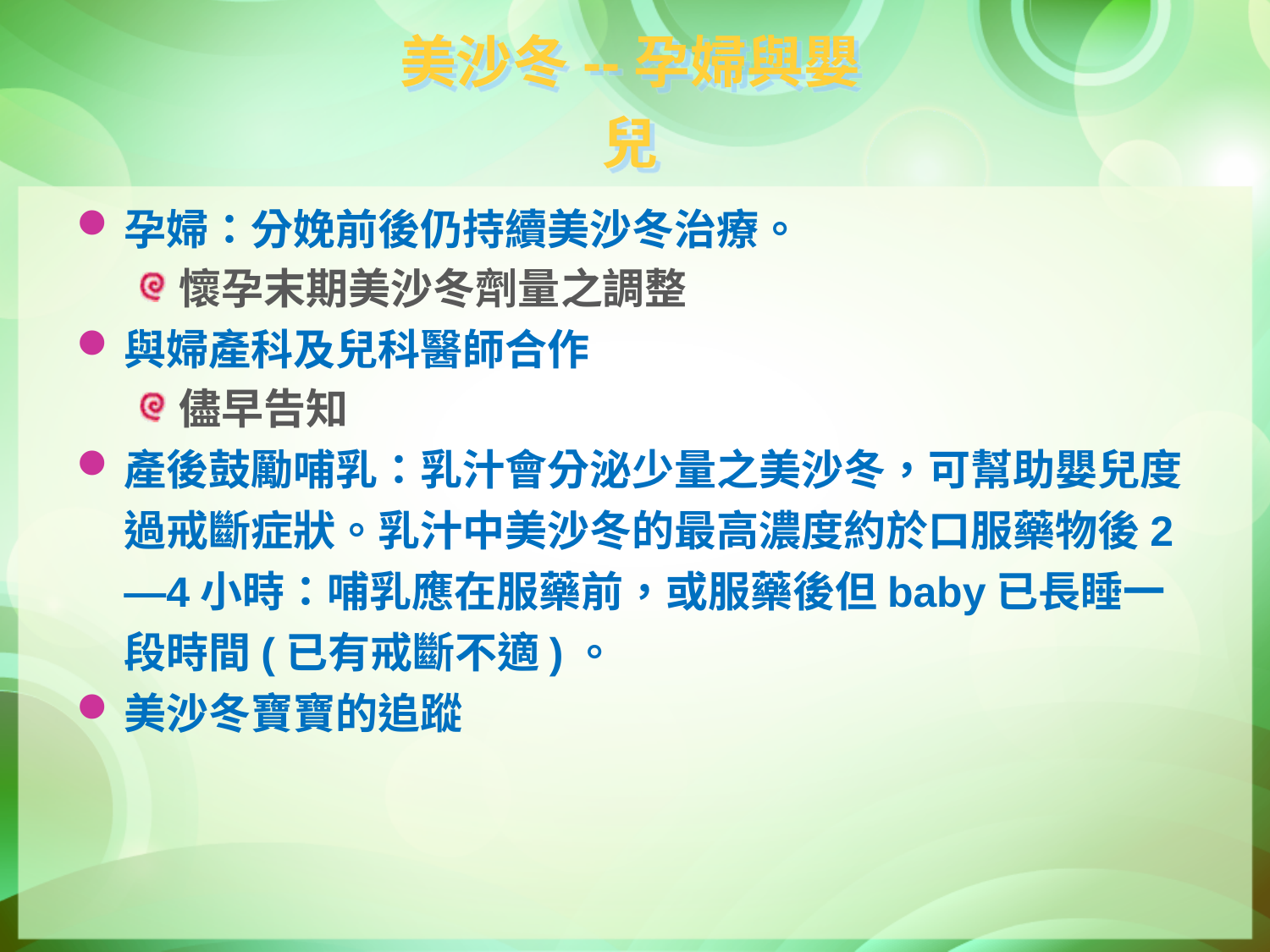

# 美沙冬--孕婦與嬰兒
孕婦：分娩前後仍持續美沙冬治療。
懷孕末期美沙冬劑量之調整
與婦產科及兒科醫師合作
儘早告知
產後鼓勵哺乳：乳汁會分泌少量之美沙冬，可幫助嬰兒度過戒斷症狀。乳汁中美沙冬的最高濃度約於口服藥物後2—4小時：哺乳應在服藥前，或服藥後但baby已長睡一段時間(已有戒斷不適)。
美沙冬寶寶的追蹤